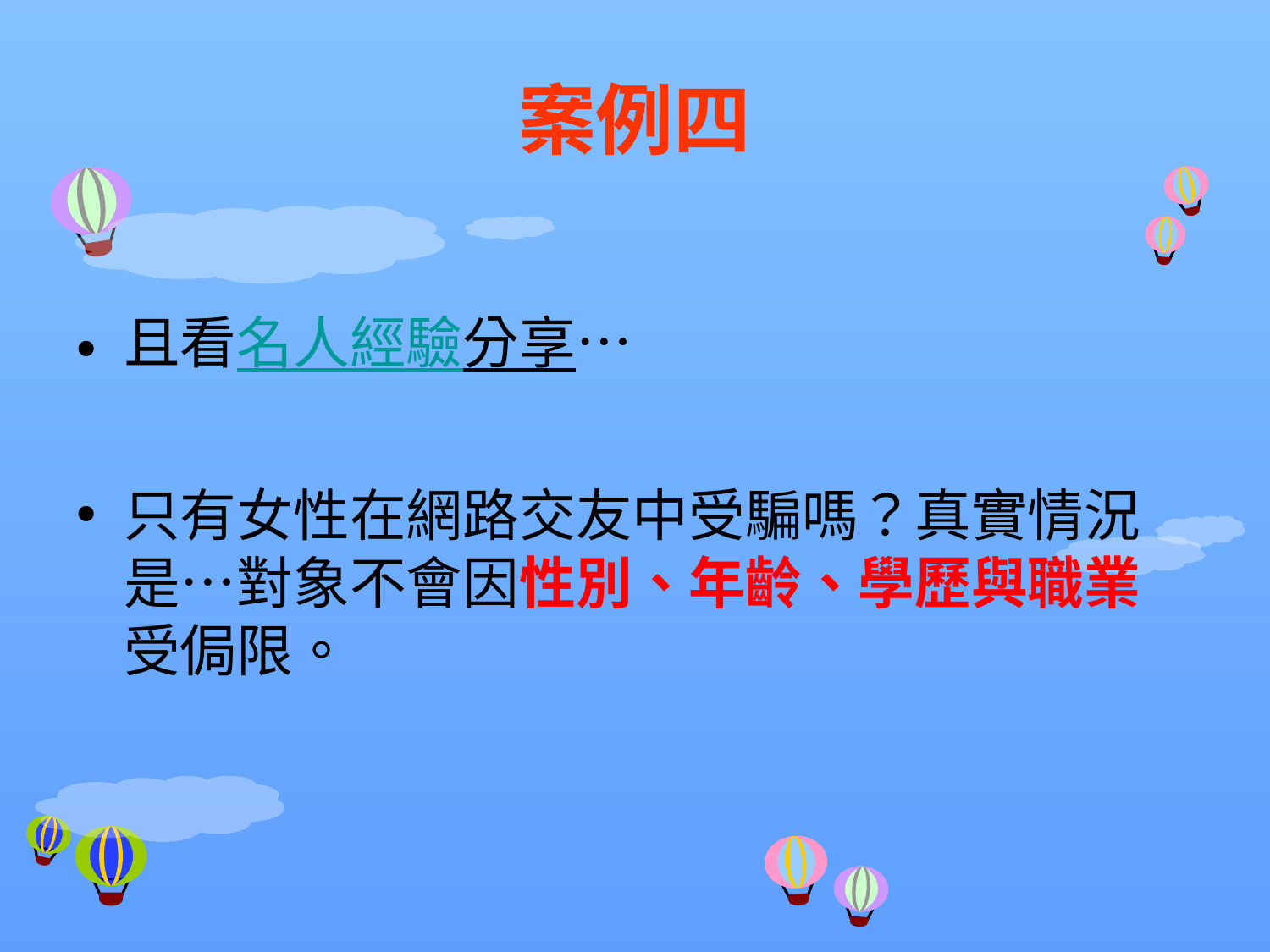

# 案例四

且看名人經驗分享…

只有女性在網路交友中受騙嗎？真實情況是…對象不會因性別、年齡、學歷與職業受侷限。